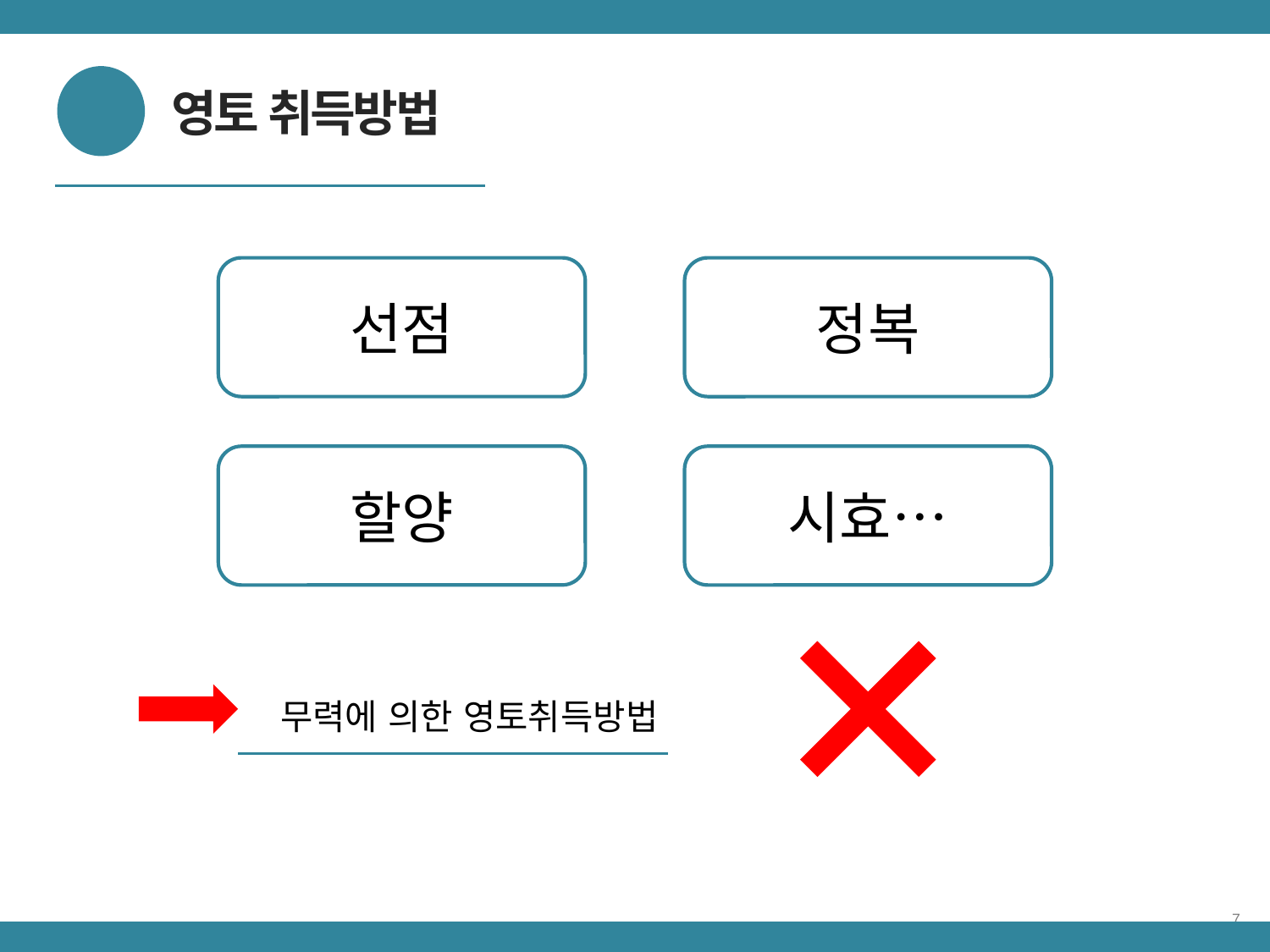

영토 취득방법
선점
정복
할양
시효…

무력에 의한 영토취득방법